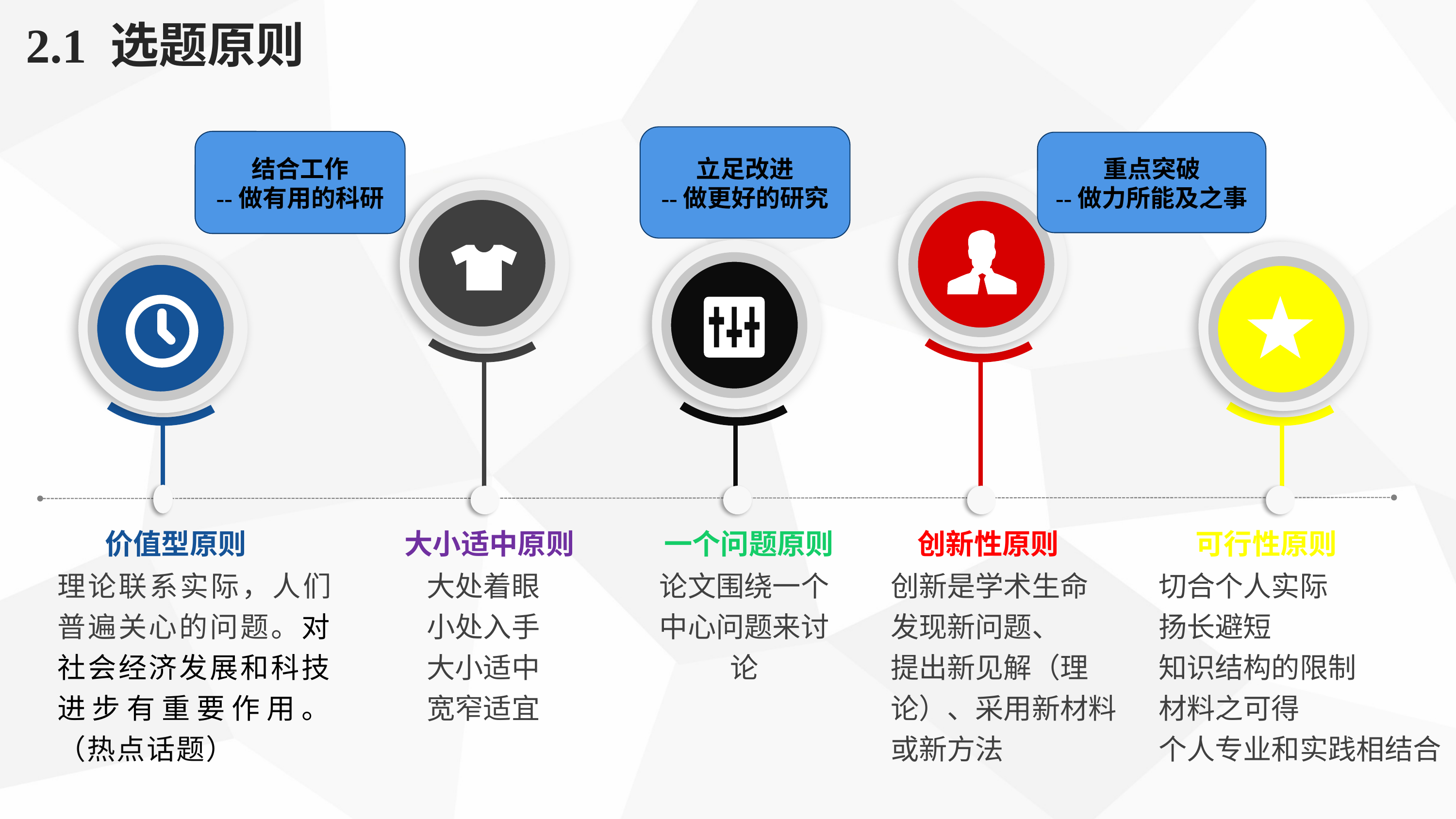

2.1 选题原则
立足改进
--做更好的研究
结合工作
--做有用的科研
重点突破
--做力所能及之事

价值型原则
理论联系实际，人们普遍关心的问题。对社会经济发展和科技进步有重要作用。（热点话题）
大小适中原则
大处着眼
小处入手
大小适中
宽窄适宜
创新性原则
创新是学术生命
发现新问题、
提出新见解（理论）、采用新材料或新方法
可行性原则
切合个人实际
扬长避短
知识结构的限制
材料之可得
个人专业和实践相结合
   一个问题原则
论文围绕一个中心问题来讨论